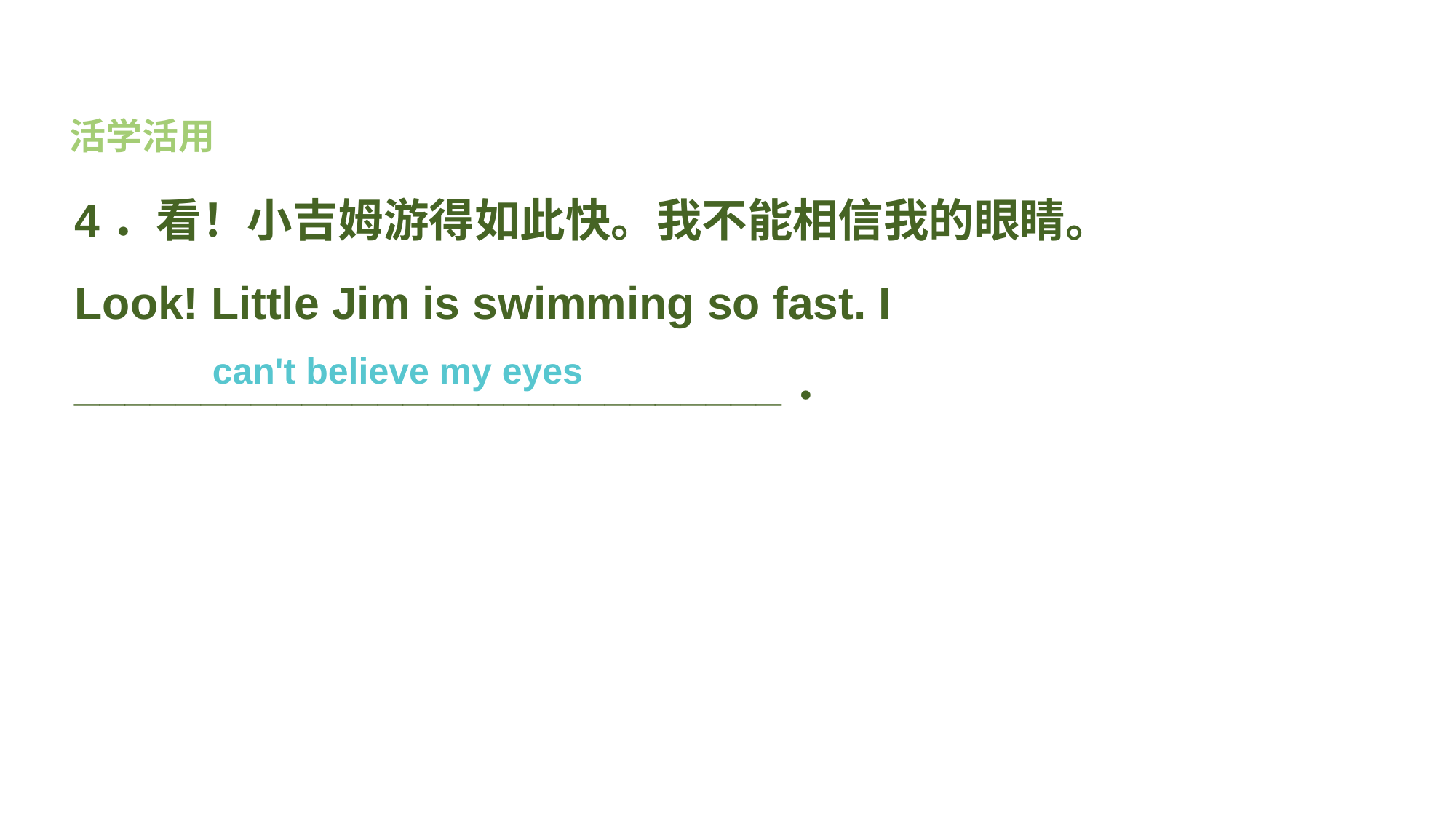

活学活用
4．看！小吉姆游得如此快。我不能相信我的眼睛。
Look! Little Jim is swimming so fast. I ____________________________．
 can't believe my eyes